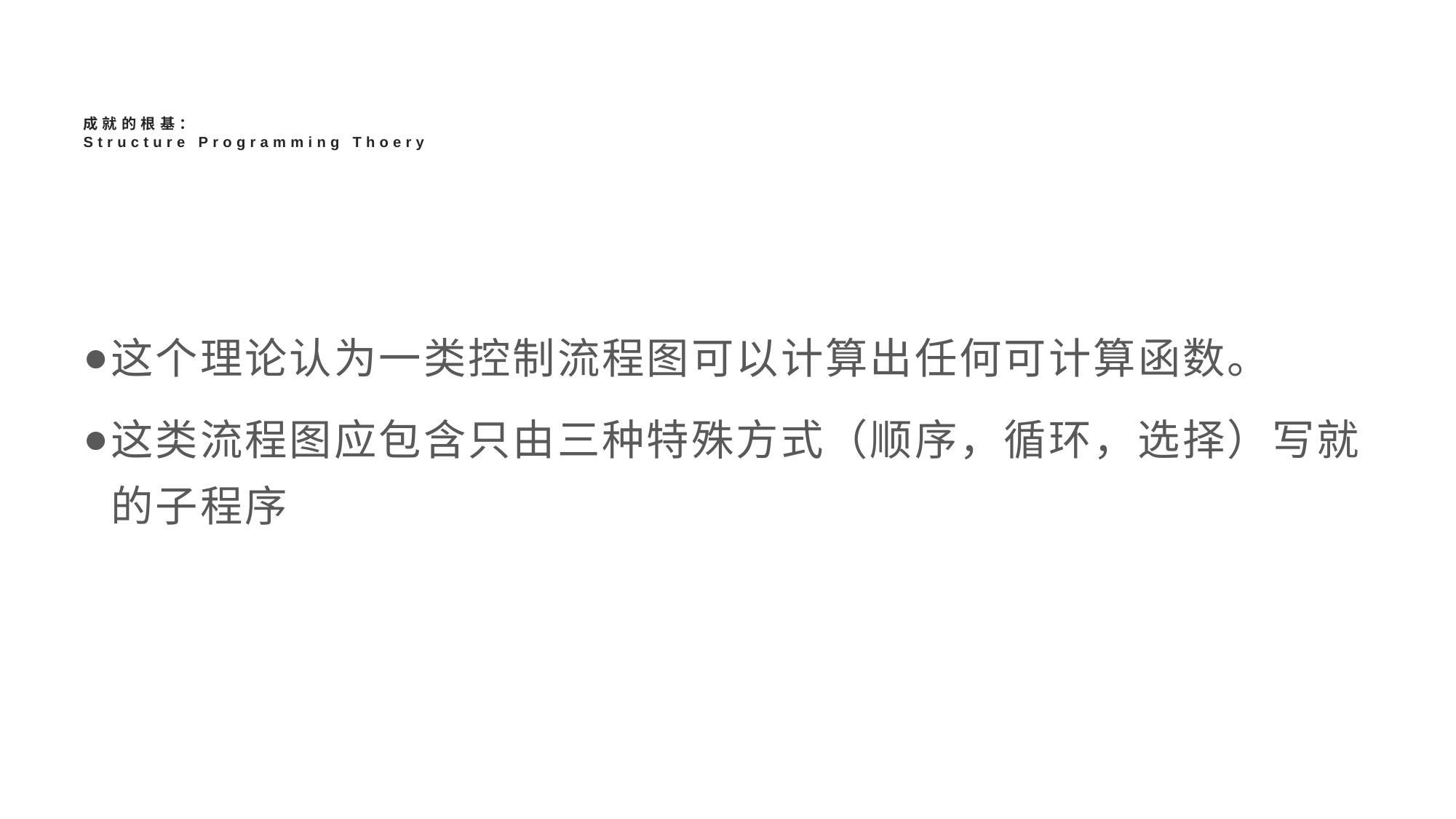

# 成就的根基： Structure Programming Thoery
这个理论认为一类控制流程图可以计算出任何可计算函数。
这类流程图应包含只由三种特殊方式（顺序，循环，选择）写就的子程序